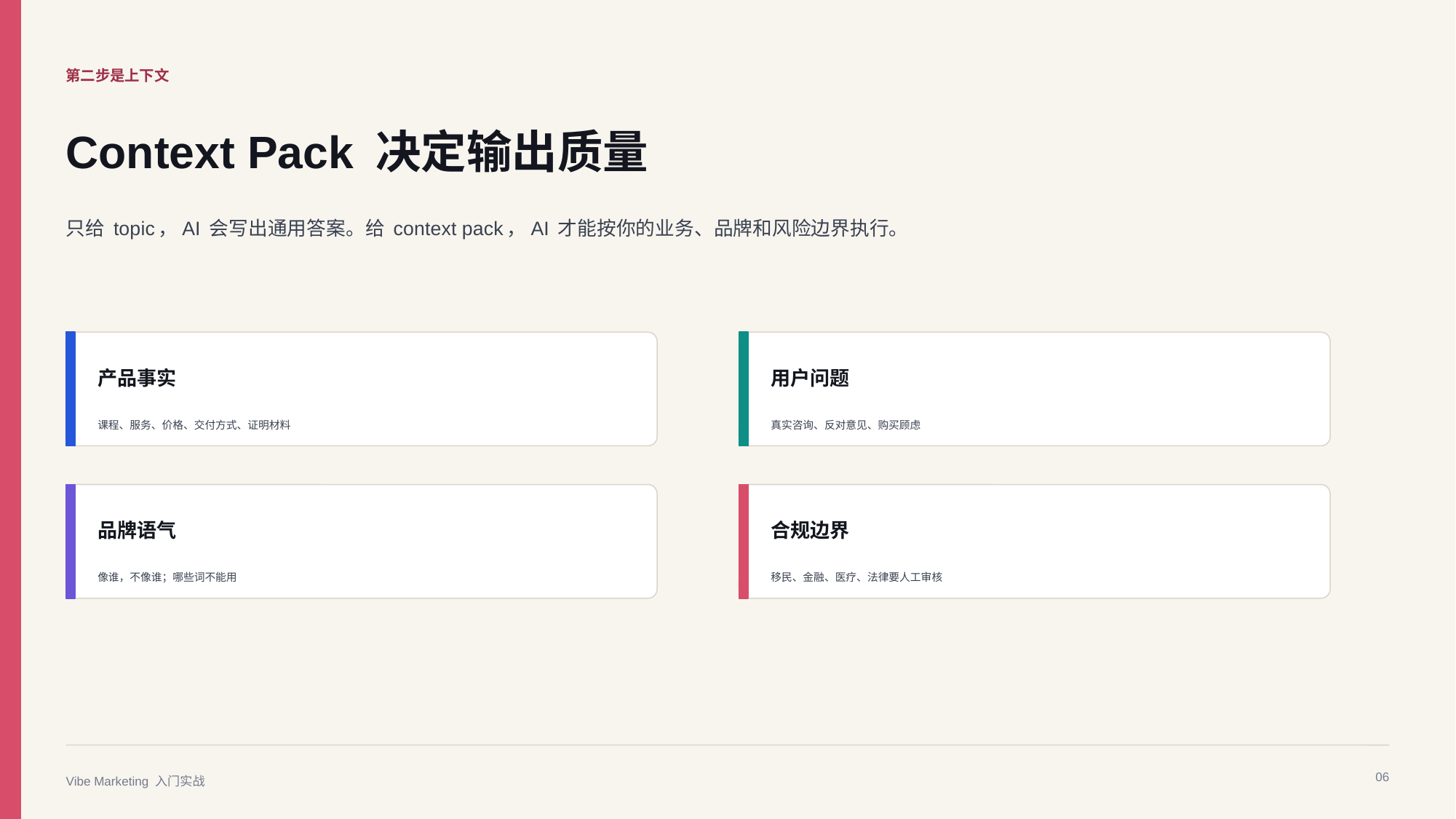

第二步是上下文
Context Pack 决定输出质量
只给 topic，AI 会写出通用答案。给 context pack，AI 才能按你的业务、品牌和风险边界执行。

产品事实
用户问题
课程、服务、价格、交付方式、证明材料
真实咨询、反对意见、购买顾虑

品牌语气
合规边界
像谁，不像谁；哪些词不能用
移民、金融、医疗、法律要人工审核

Vibe Marketing 入门实战
06